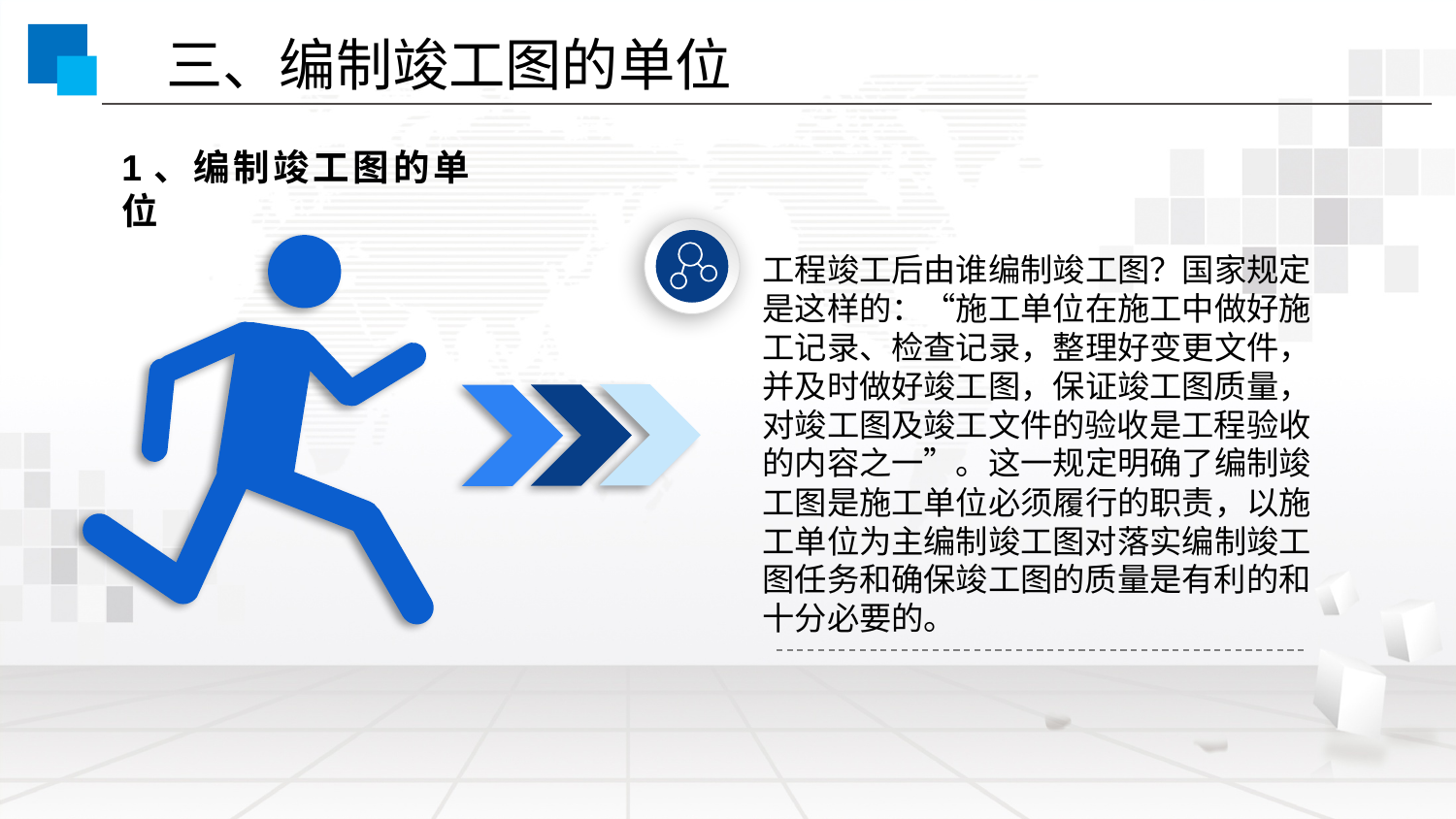

三、编制竣工图的单位
1、编制竣工图的单位

工程竣工后由谁编制竣工图？国家规定是这样的：“施工单位在施工中做好施工记录、检查记录，整理好变更文件，并及时做好竣工图，保证竣工图质量，对竣工图及竣工文件的验收是工程验收的内容之一”。这一规定明确了编制竣工图是施工单位必须履行的职责，以施工单位为主编制竣工图对落实编制竣工图任务和确保竣工图的质量是有利的和十分必要的。